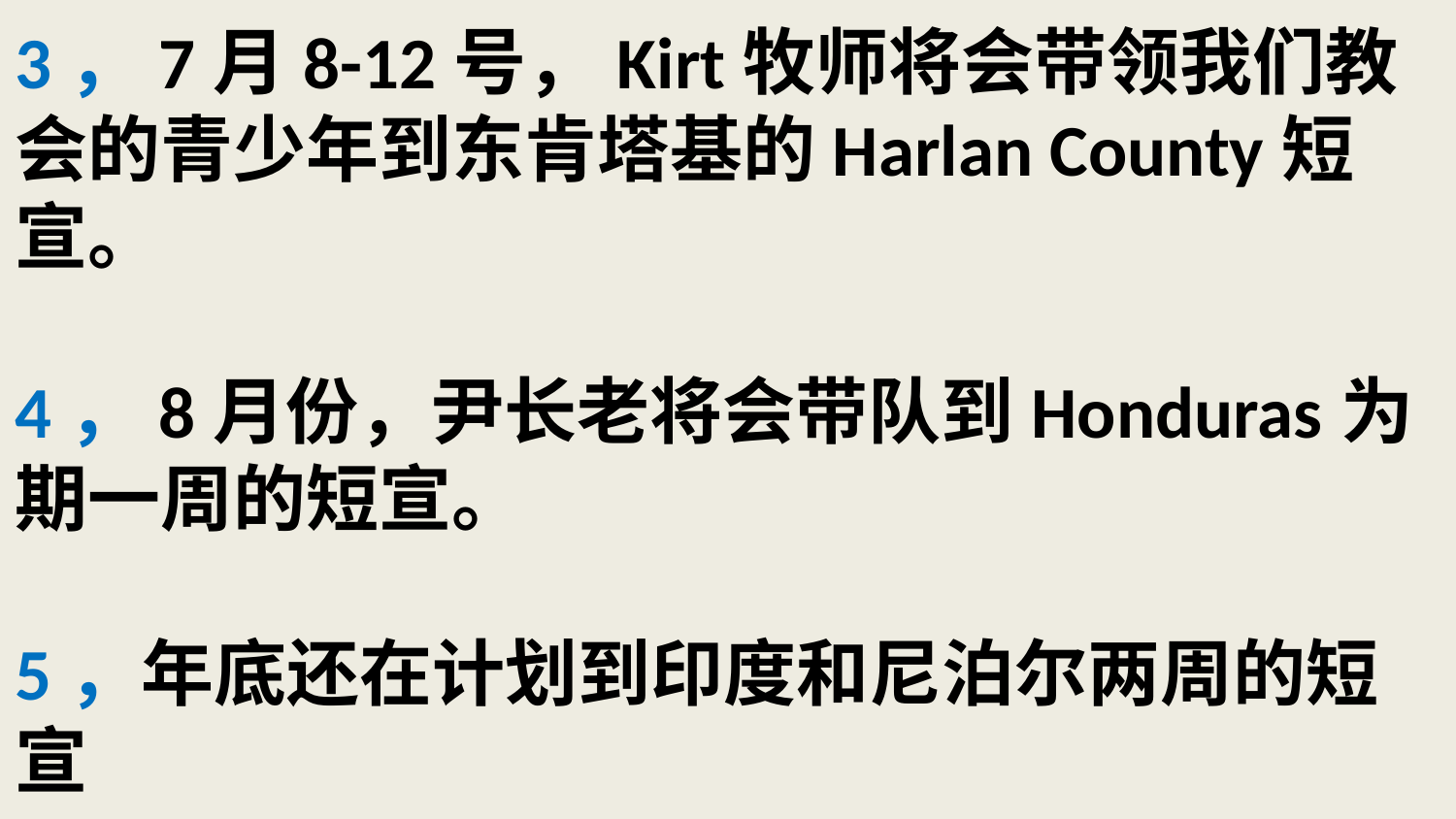

# 3，7月8-12号，Kirt牧师将会带领我们教会的青少年到东肯塔基的Harlan County短宣。 4，8月份，尹长老将会带队到Honduras为期一周的短宣。 5，年底还在计划到印度和尼泊尔两周的短宣